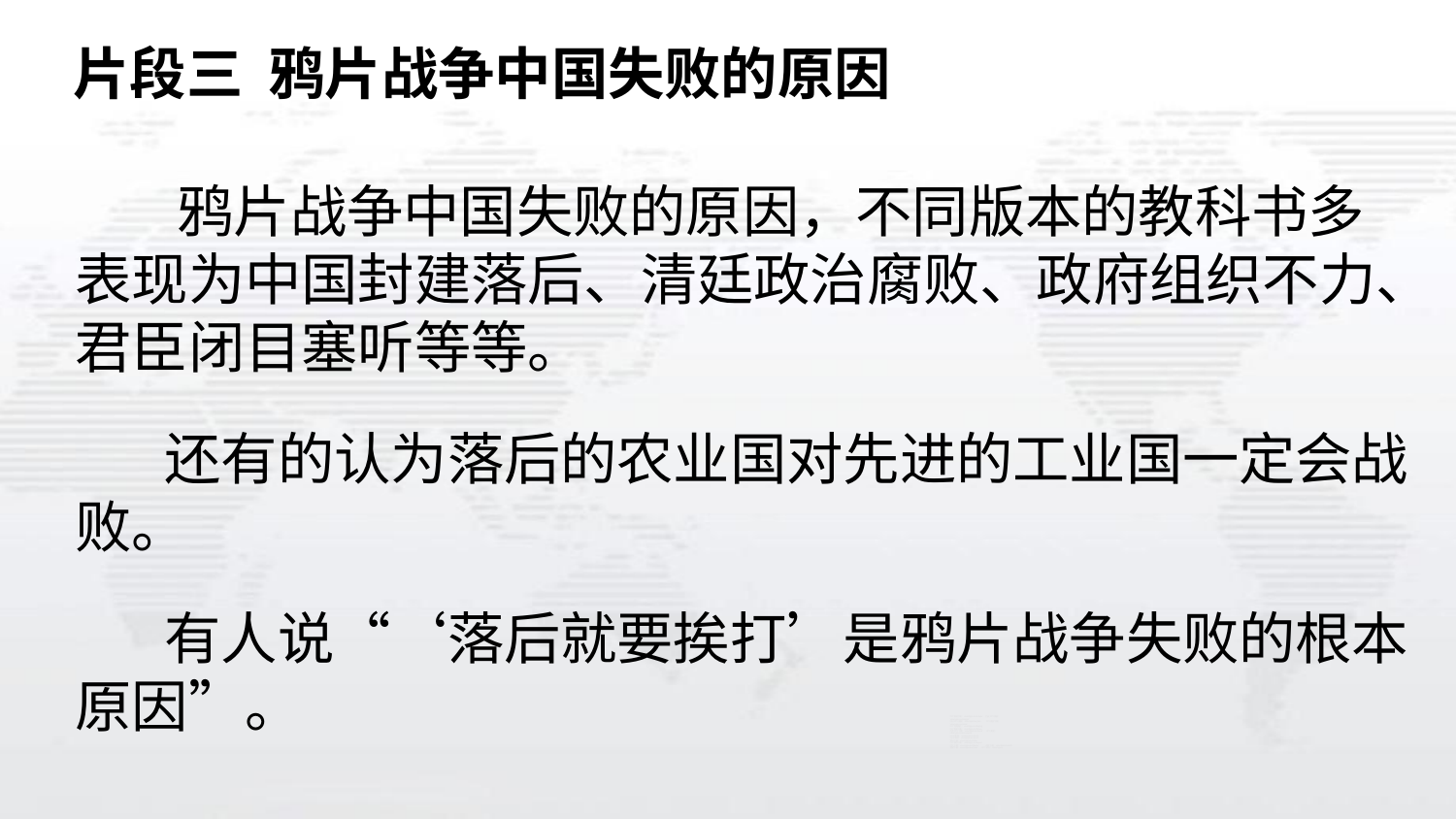

片段三  鸦片战争中国失败的原因
       鸦片战争中国失败的原因，不同版本的教科书多表现为中国封建落后、清廷政治腐败、政府组织不力、君臣闭目塞听等等。

      还有的认为落后的农业国对先进的工业国一定会战败。

      有人说“‘落后就要挨打’是鸦片战争失败的根本原因”。